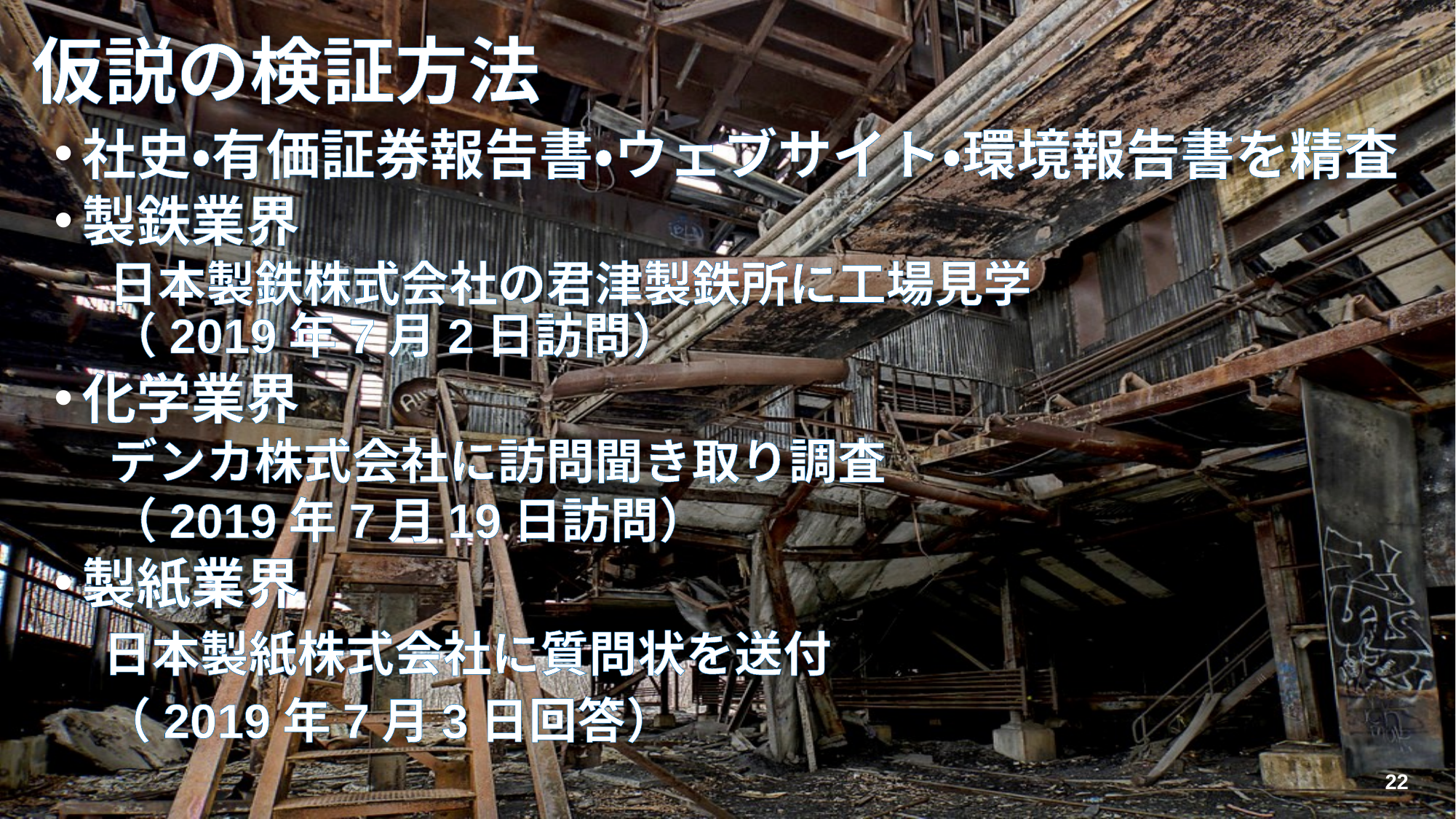

# 仮説の検証方法
社史・有価証券報告書・ウェブサイト・環境報告書を精査
製鉄業界
日本製鉄株式会社の君津製鉄所に工場見学
（2019年7月2日訪問）
化学業界
デンカ株式会社に訪問聞き取り調査
（2019年7月19日訪問）
製紙業界
　日本製紙株式会社に質問状を送付
　（2019年7月3日回答）
22